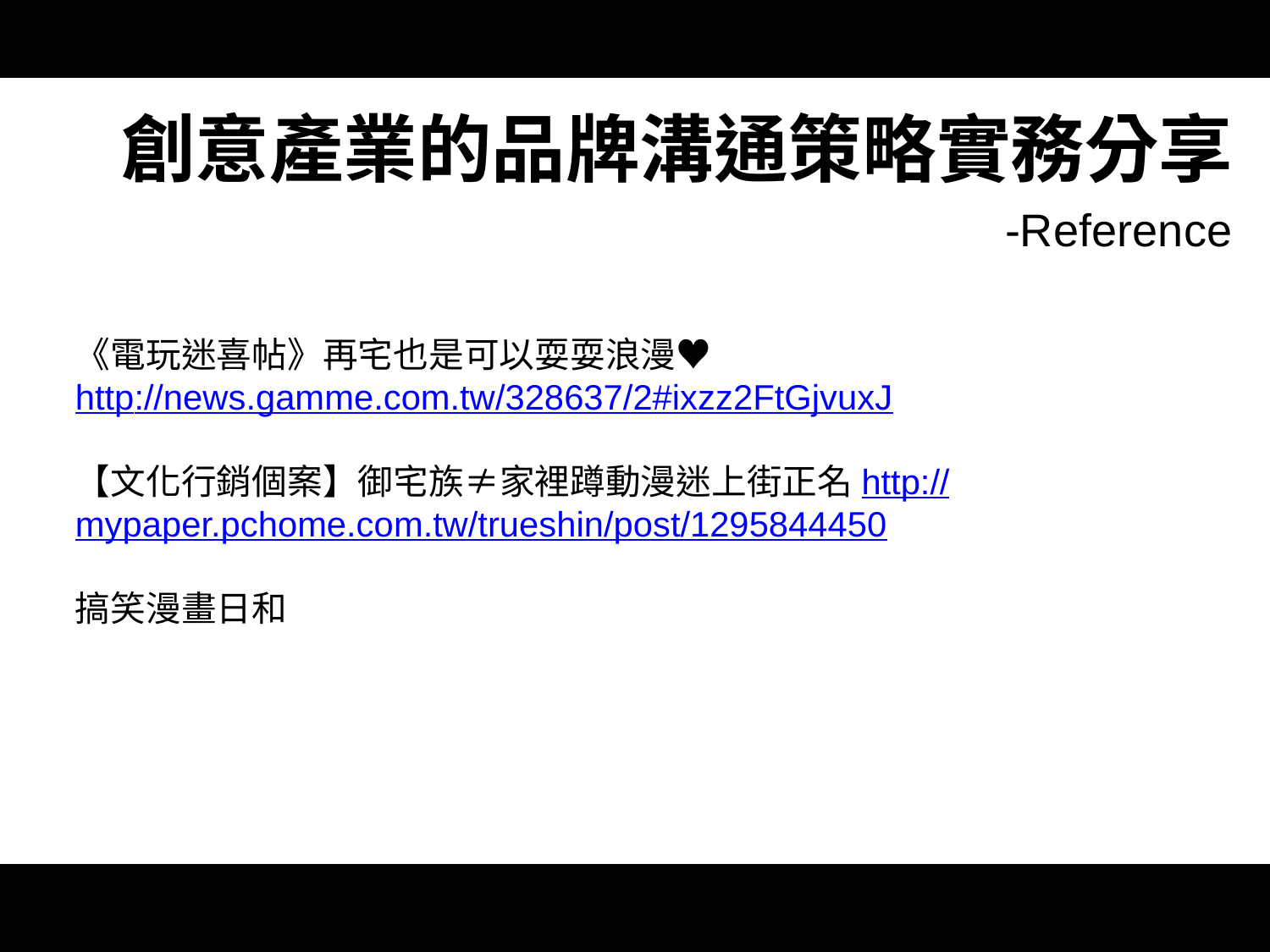

創意產業的品牌溝通策略實務分享
-Reference
《電玩迷喜帖》再宅也是可以耍耍浪漫♥
http://news.gamme.com.tw/328637/2#ixzz2FtGjvuxJ

【文化行銷個案】御宅族≠家裡蹲動漫迷上街正名http://mypaper.pchome.com.tw/trueshin/post/1295844450

搞笑漫畫日和